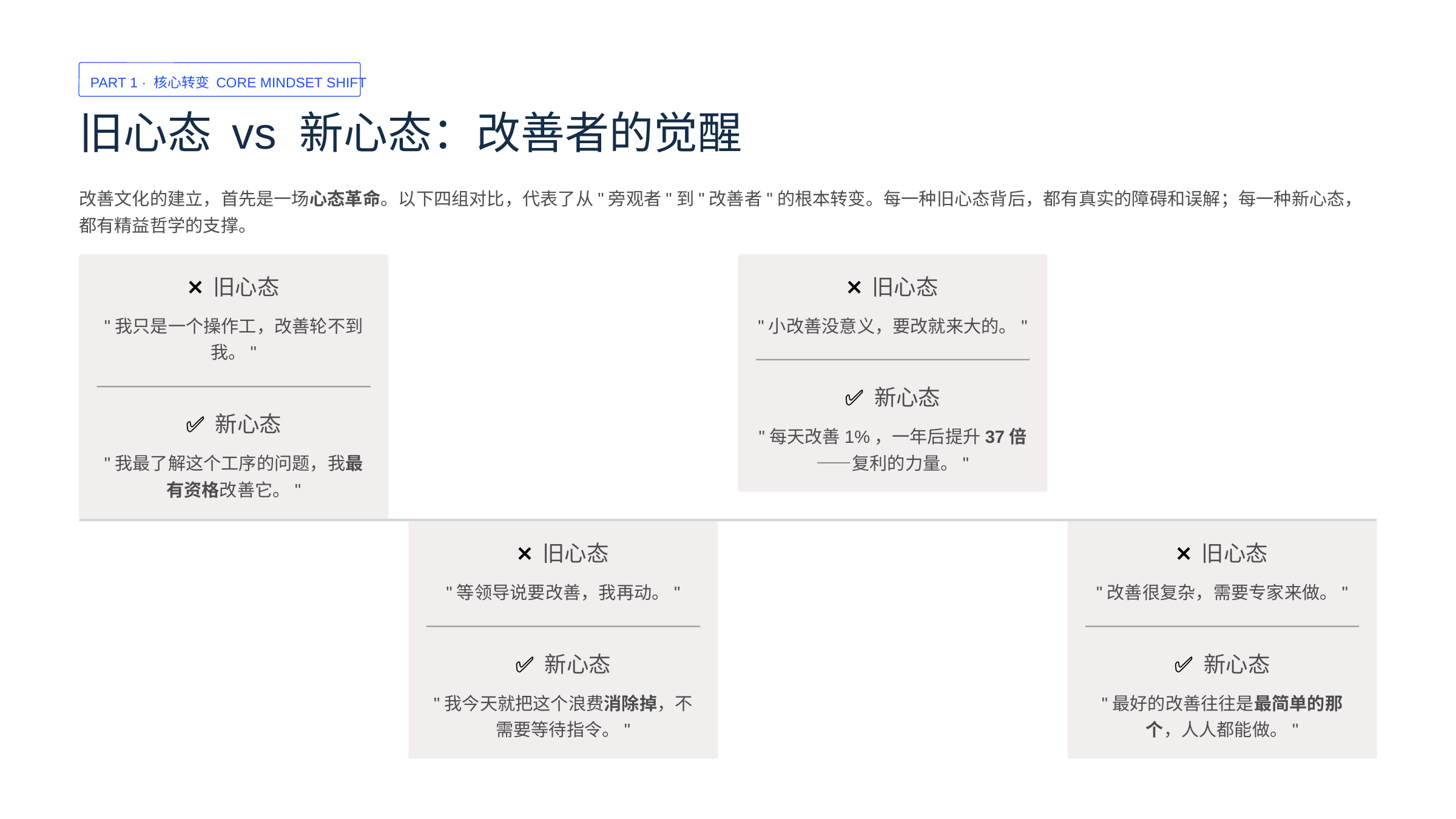

PART 1 · 核心转变 CORE MINDSET SHIFT
旧心态 vs 新心态：改善者的觉醒
改善文化的建立，首先是一场心态革命。以下四组对比，代表了从"旁观者"到"改善者"的根本转变。每一种旧心态背后，都有真实的障碍和误解；每一种新心态，都有精益哲学的支撑。

❌ 旧心态
❌ 旧心态
"我只是一个操作工，改善轮不到我。"
"小改善没意义，要改就来大的。"

✅ 新心态

✅ 新心态
"每天改善1%，一年后提升37倍——复利的力量。"
"我最了解这个工序的问题，我最有资格改善它。"

❌ 旧心态
❌ 旧心态
"等领导说要改善，我再动。"
"改善很复杂，需要专家来做。"

✅ 新心态
✅ 新心态
"我今天就把这个浪费消除掉，不需要等待指令。"
"最好的改善往往是最简单的那个，人人都能做。"